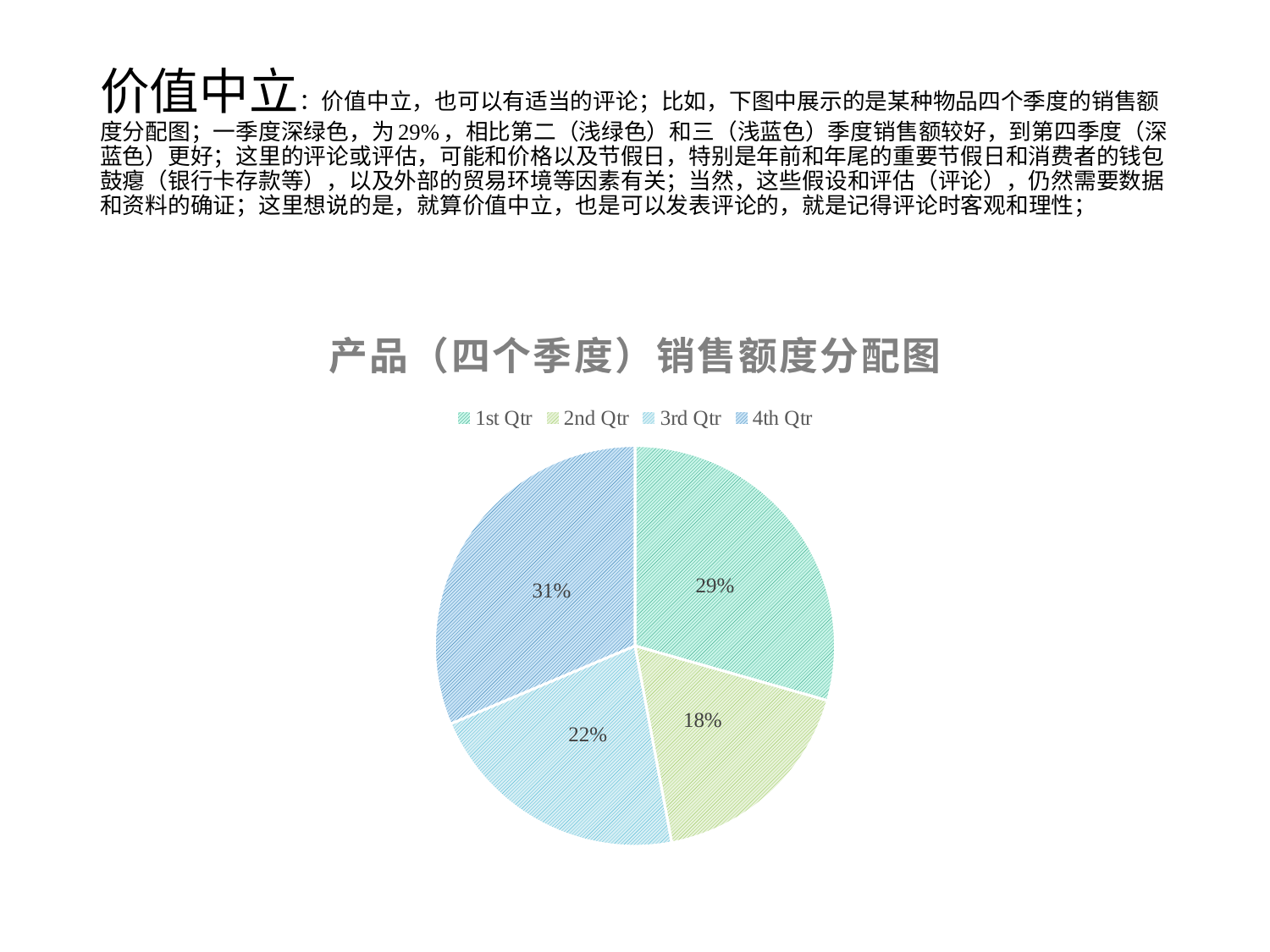

# 价值中立：价值中立，也可以有适当的评论；比如，下图中展示的是某种物品四个季度的销售额度分配图；一季度深绿色，为29%，相比第二（浅绿色）和三（浅蓝色）季度销售额较好，到第四季度（深蓝色）更好；这里的评论或评估，可能和价格以及节假日，特别是年前和年尾的重要节假日和消费者的钱包鼓瘪（银行卡存款等），以及外部的贸易环境等因素有关；当然，这些假设和评估（评论），仍然需要数据和资料的确证；这里想说的是，就算价值中立，也是可以发表评论的，就是记得评论时客观和理性；

[unsupported chart]